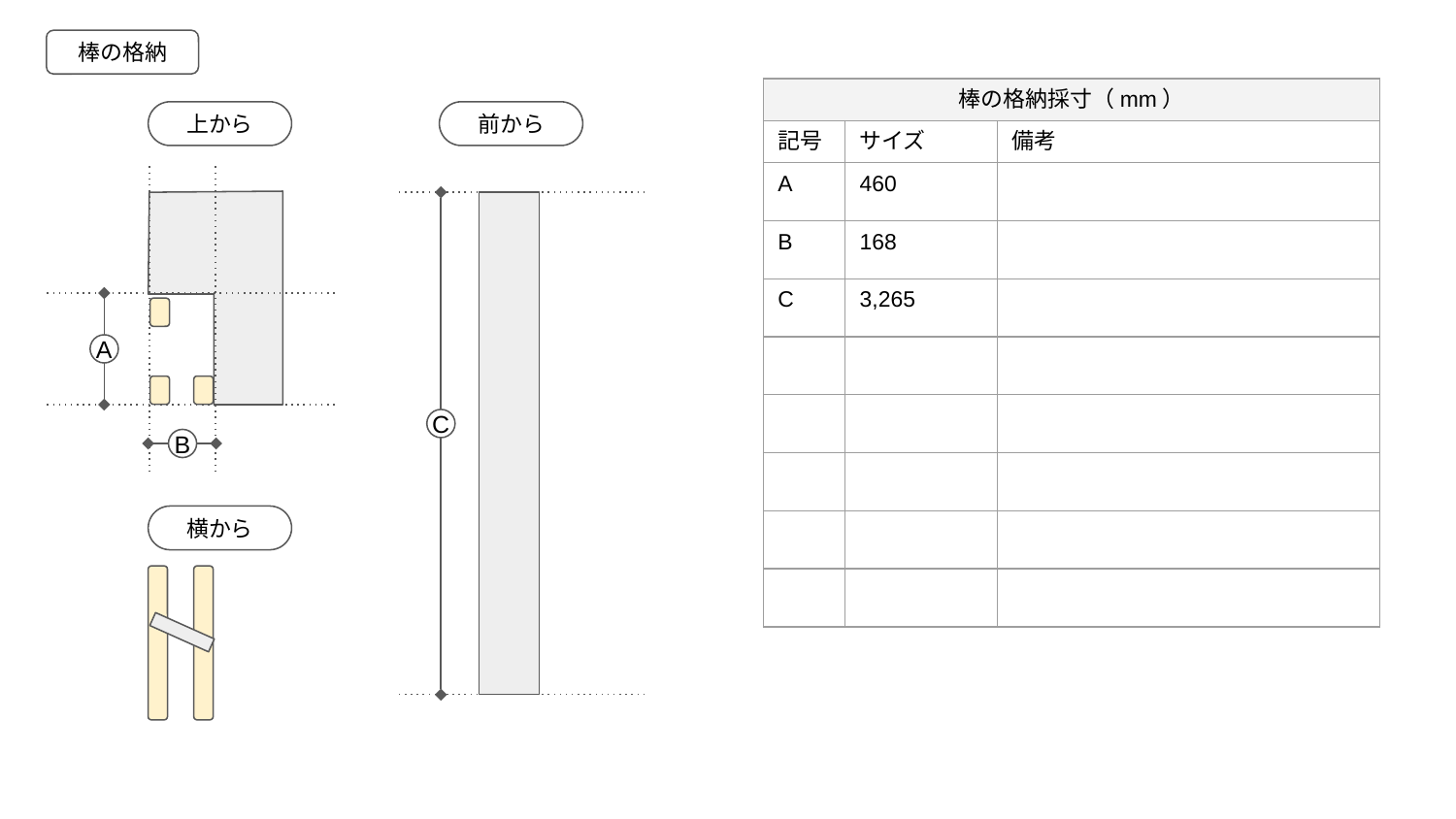

棒の格納
| 棒の格納採寸（mm） |  |  |
| --- | --- | --- |
| 記号 | サイズ | 備考 |
| A | 460 |  |
| B | 168 |  |
| C | 3,265 |  |
|  |  |  |
|  |  |  |
|  |  |  |
|  |  |  |
|  |  |  |
上から
前から

A

C
B
横から